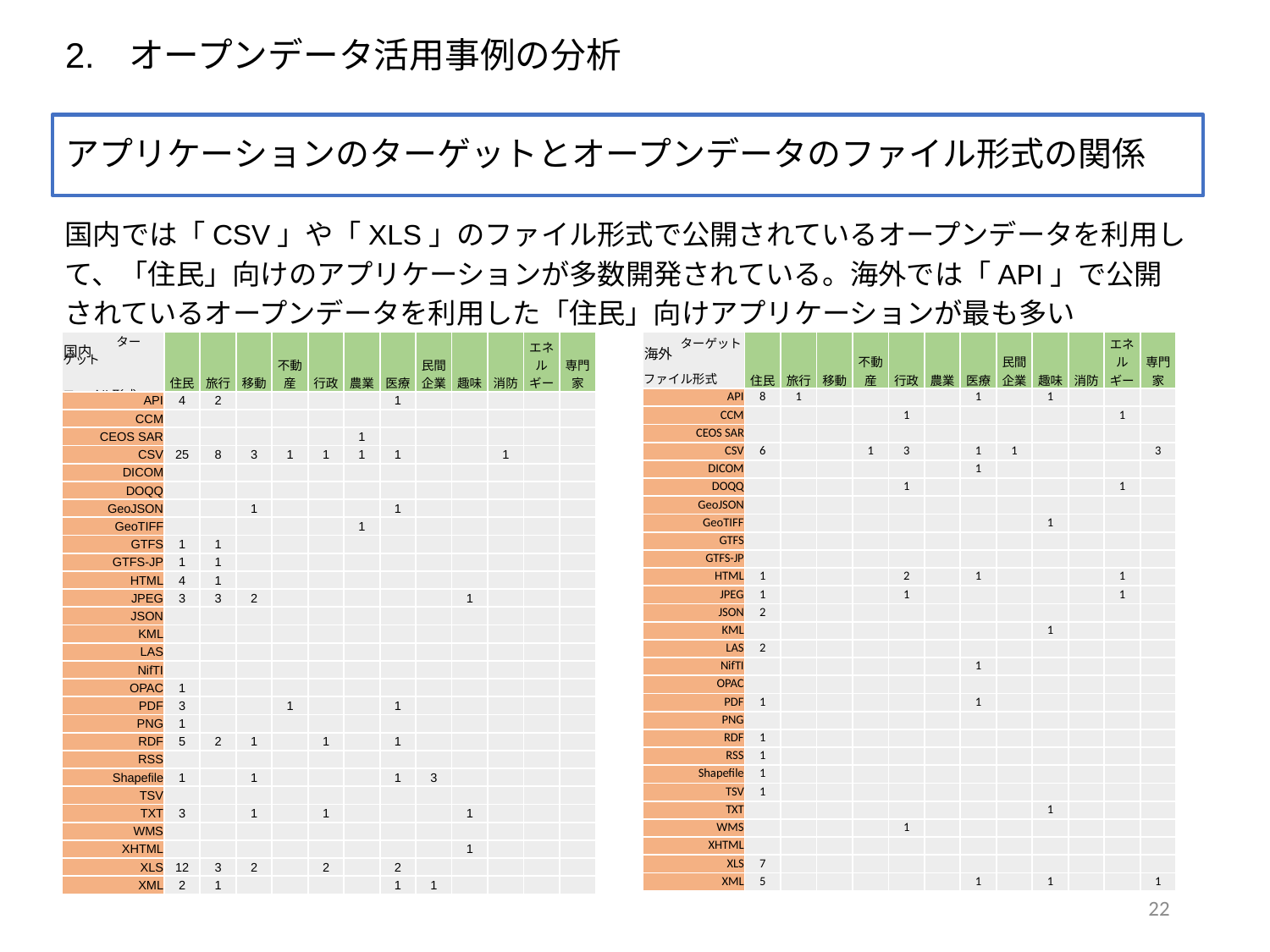

# オープンデータ活用事例の分析
アプリケーションのターゲットとオープンデータのファイル形式の関係
国内では「CSV」や「XLS」のファイル形式で公開されているオープンデータを利用して、「住民」向けのアプリケーションが多数開発されている。海外では「API」で公開されているオープンデータを利用した「住民」向けアプリケーションが最も多い
| ターゲット ファイル形式 | 住民 | 旅行 | 移動 | 不動産 | 行政 | 農業 | 医療 | 民間企業 | 趣味 | 消防 | エネルギー | 専門家 |
| --- | --- | --- | --- | --- | --- | --- | --- | --- | --- | --- | --- | --- |
| API | 4 | 2 |  |  |  |  | 1 |  |  |  |  |  |
| CCM |  |  |  |  |  |  |  |  |  |  |  |  |
| CEOS SAR |  |  |  |  |  | 1 |  |  |  |  |  |  |
| CSV | 25 | 8 | 3 | 1 | 1 | 1 | 1 |  |  | 1 |  |  |
| DICOM |  |  |  |  |  |  |  |  |  |  |  |  |
| DOQQ |  |  |  |  |  |  |  |  |  |  |  |  |
| GeoJSON |  |  | 1 |  |  |  | 1 |  |  |  |  |  |
| GeoTIFF |  |  |  |  |  | 1 |  |  |  |  |  |  |
| GTFS | 1 | 1 |  |  |  |  |  |  |  |  |  |  |
| GTFS-JP | 1 | 1 |  |  |  |  |  |  |  |  |  |  |
| HTML | 4 | 1 |  |  |  |  |  |  |  |  |  |  |
| JPEG | 3 | 3 | 2 |  |  |  |  |  | 1 |  |  |  |
| JSON |  |  |  |  |  |  |  |  |  |  |  |  |
| KML |  |  |  |  |  |  |  |  |  |  |  |  |
| LAS |  |  |  |  |  |  |  |  |  |  |  |  |
| NifTI |  |  |  |  |  |  |  |  |  |  |  |  |
| OPAC | 1 |  |  |  |  |  |  |  |  |  |  |  |
| PDF | 3 |  |  | 1 |  |  | 1 |  |  |  |  |  |
| PNG | 1 |  |  |  |  |  |  |  |  |  |  |  |
| RDF | 5 | 2 | 1 |  | 1 |  | 1 |  |  |  |  |  |
| RSS |  |  |  |  |  |  |  |  |  |  |  |  |
| Shapefile | 1 |  | 1 |  |  |  | 1 | 3 |  |  |  |  |
| TSV |  |  |  |  |  |  |  |  |  |  |  |  |
| TXT | 3 |  | 1 |  | 1 |  |  |  | 1 |  |  |  |
| WMS |  |  |  |  |  |  |  |  |  |  |  |  |
| XHTML |  |  |  |  |  |  |  |  | 1 |  |  |  |
| XLS | 12 | 3 | 2 |  | 2 |  | 2 |  |  |  |  |  |
| XML | 2 | 1 |  |  |  |  | 1 | 1 |  |  |  |  |
| ターゲット ファイル形式 | 住民 | 旅行 | 移動 | 不動産 | 行政 | 農業 | 医療 | 民間企業 | 趣味 | 消防 | エネルギー | 専門家 |
| --- | --- | --- | --- | --- | --- | --- | --- | --- | --- | --- | --- | --- |
| API | 8 | 1 |  |  |  |  | 1 |  | 1 |  |  |  |
| CCM |  |  |  |  | 1 |  |  |  |  |  | 1 |  |
| CEOS SAR |  |  |  |  |  |  |  |  |  |  |  |  |
| CSV | 6 |  |  | 1 | 3 |  | 1 | 1 |  |  |  | 3 |
| DICOM |  |  |  |  |  |  | 1 |  |  |  |  |  |
| DOQQ |  |  |  |  | 1 |  |  |  |  |  | 1 |  |
| GeoJSON |  |  |  |  |  |  |  |  |  |  |  |  |
| GeoTIFF |  |  |  |  |  |  |  |  | 1 |  |  |  |
| GTFS |  |  |  |  |  |  |  |  |  |  |  |  |
| GTFS-JP |  |  |  |  |  |  |  |  |  |  |  |  |
| HTML | 1 |  |  |  | 2 |  | 1 |  |  |  | 1 |  |
| JPEG | 1 |  |  |  | 1 |  |  |  |  |  | 1 |  |
| JSON | 2 |  |  |  |  |  |  |  |  |  |  |  |
| KML |  |  |  |  |  |  |  |  | 1 |  |  |  |
| LAS | 2 |  |  |  |  |  |  |  |  |  |  |  |
| NifTI |  |  |  |  |  |  | 1 |  |  |  |  |  |
| OPAC |  |  |  |  |  |  |  |  |  |  |  |  |
| PDF | 1 |  |  |  |  |  | 1 |  |  |  |  |  |
| PNG |  |  |  |  |  |  |  |  |  |  |  |  |
| RDF | 1 |  |  |  |  |  |  |  |  |  |  |  |
| RSS | 1 |  |  |  |  |  |  |  |  |  |  |  |
| Shapefile | 1 |  |  |  |  |  |  |  |  |  |  |  |
| TSV | 1 |  |  |  |  |  |  |  |  |  |  |  |
| TXT |  |  |  |  |  |  |  |  | 1 |  |  |  |
| WMS |  |  |  |  | 1 |  |  |  |  |  |  |  |
| XHTML |  |  |  |  |  |  |  |  |  |  |  |  |
| XLS | 7 |  |  |  |  |  |  |  |  |  |  |  |
| XML | 5 |  |  |  |  |  | 1 |  | 1 |  |  | 1 |
国内
海外
22